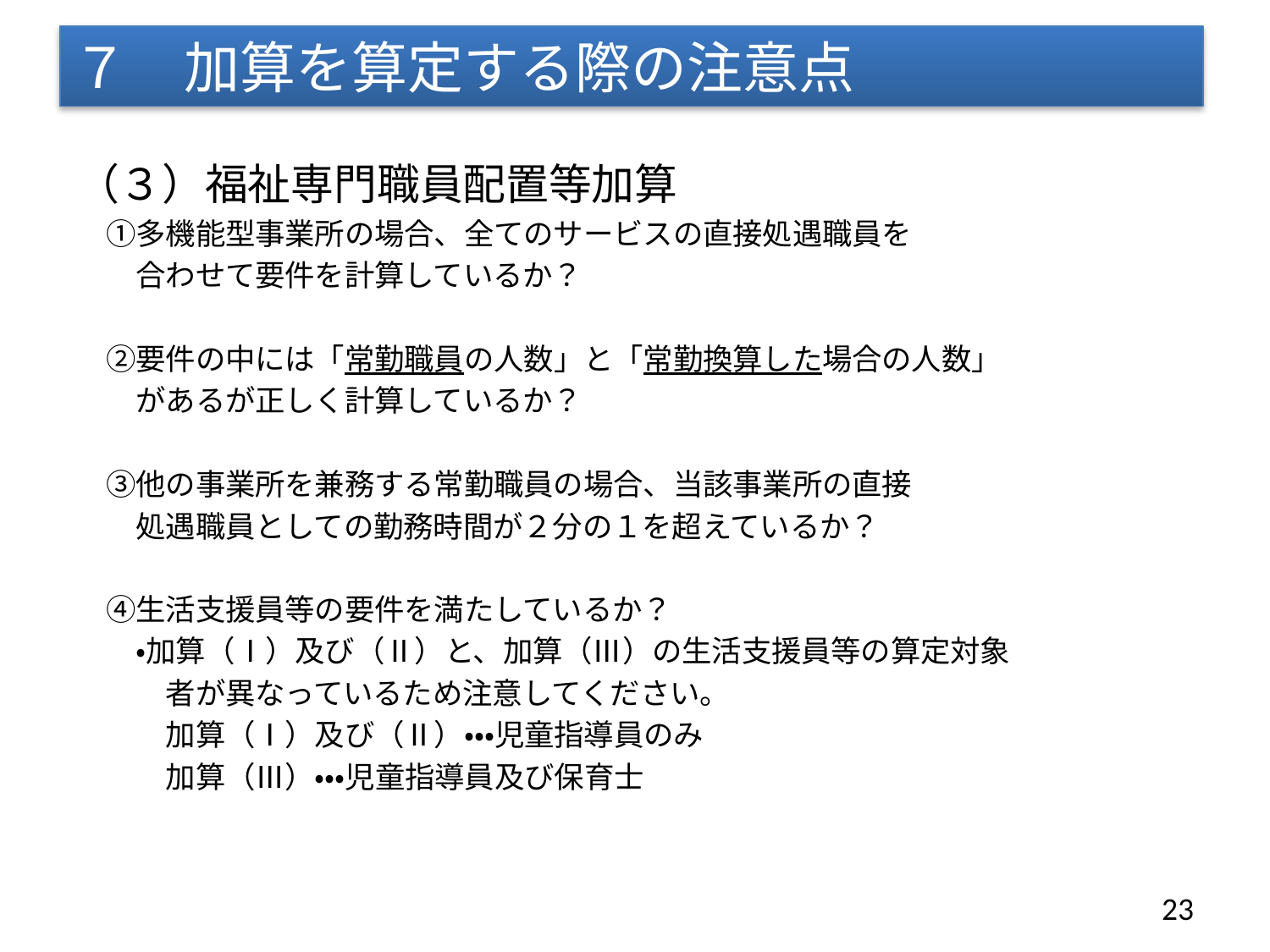

# ７　加算を算定する際の注意点
（３）福祉専門職員配置等加算
　①多機能型事業所の場合、全てのサービスの直接処遇職員を
　　合わせて要件を計算しているか？

　②要件の中には「常勤職員の人数」と「常勤換算した場合の人数」
　　があるが正しく計算しているか？

　③他の事業所を兼務する常勤職員の場合、当該事業所の直接
　　処遇職員としての勤務時間が２分の１を超えているか？

　④生活支援員等の要件を満たしているか？
　　・加算（Ⅰ）及び（Ⅱ）と、加算（Ⅲ）の生活支援員等の算定対象
　　　者が異なっているため注意してください。
　　　加算（Ⅰ）及び（Ⅱ）・・・児童指導員のみ
　　　加算（Ⅲ）・・・児童指導員及び保育士

23